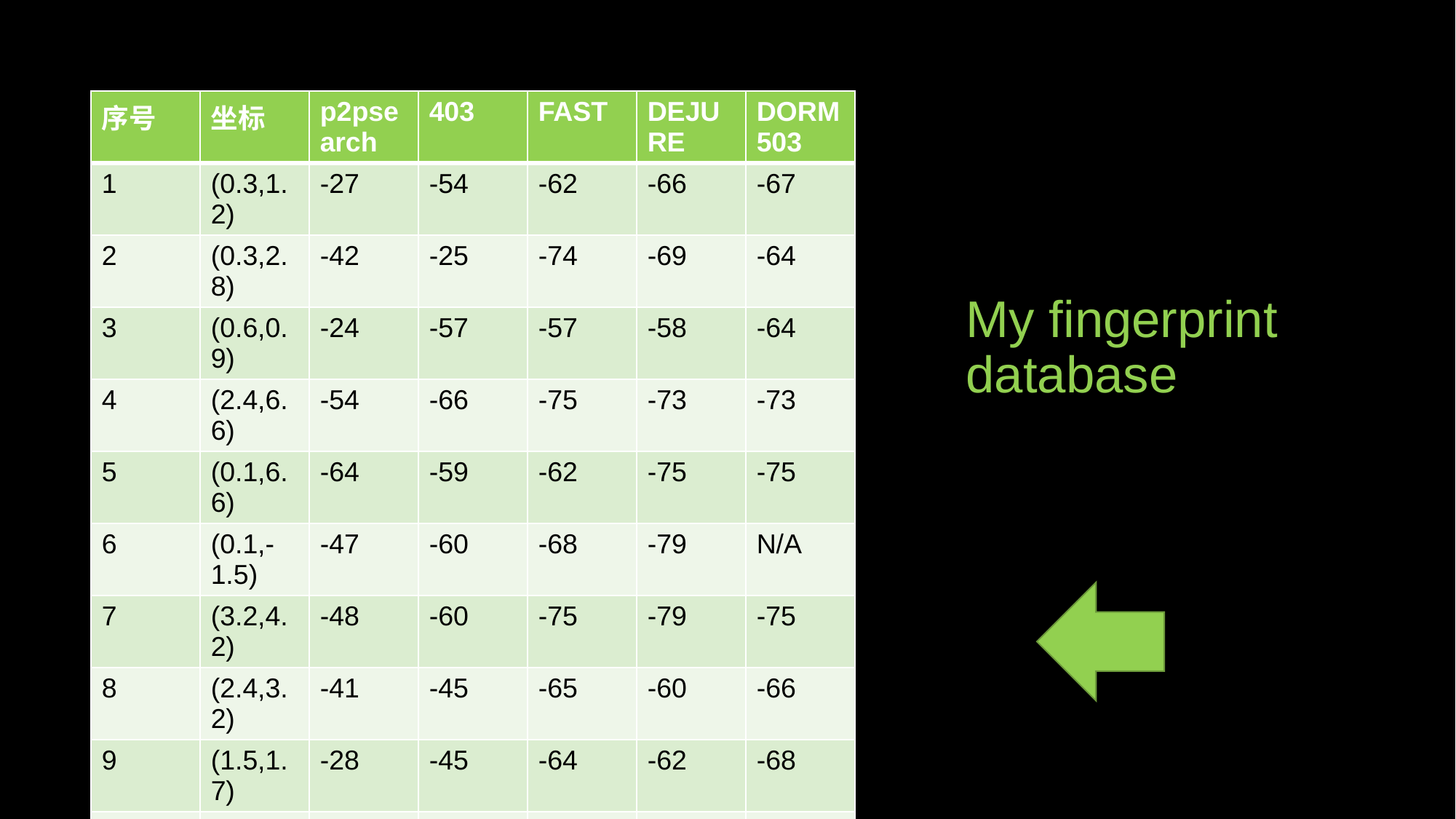

| 序号 | 坐标 | p2psearch | 403 | FAST | DEJURE | DORM503 |
| --- | --- | --- | --- | --- | --- | --- |
| 1 | (0.3,1.2) | -27 | -54 | -62 | -66 | -67 |
| 2 | (0.3,2.8) | -42 | -25 | -74 | -69 | -64 |
| 3 | (0.6,0.9) | -24 | -57 | -57 | -58 | -64 |
| 4 | (2.4,6.6) | -54 | -66 | -75 | -73 | -73 |
| 5 | (0.1,6.6) | -64 | -59 | -62 | -75 | -75 |
| 6 | (0.1,-1.5) | -47 | -60 | -68 | -79 | N/A |
| 7 | (3.2,4.2) | -48 | -60 | -75 | -79 | -75 |
| 8 | (2.4,3.2) | -41 | -45 | -65 | -60 | -66 |
| 9 | (1.5,1.7) | -28 | -45 | -64 | -62 | -68 |
| 10 | (1.8,4) | -45 | -51 | -72 | -64 | -65 |
# My fingerprint database